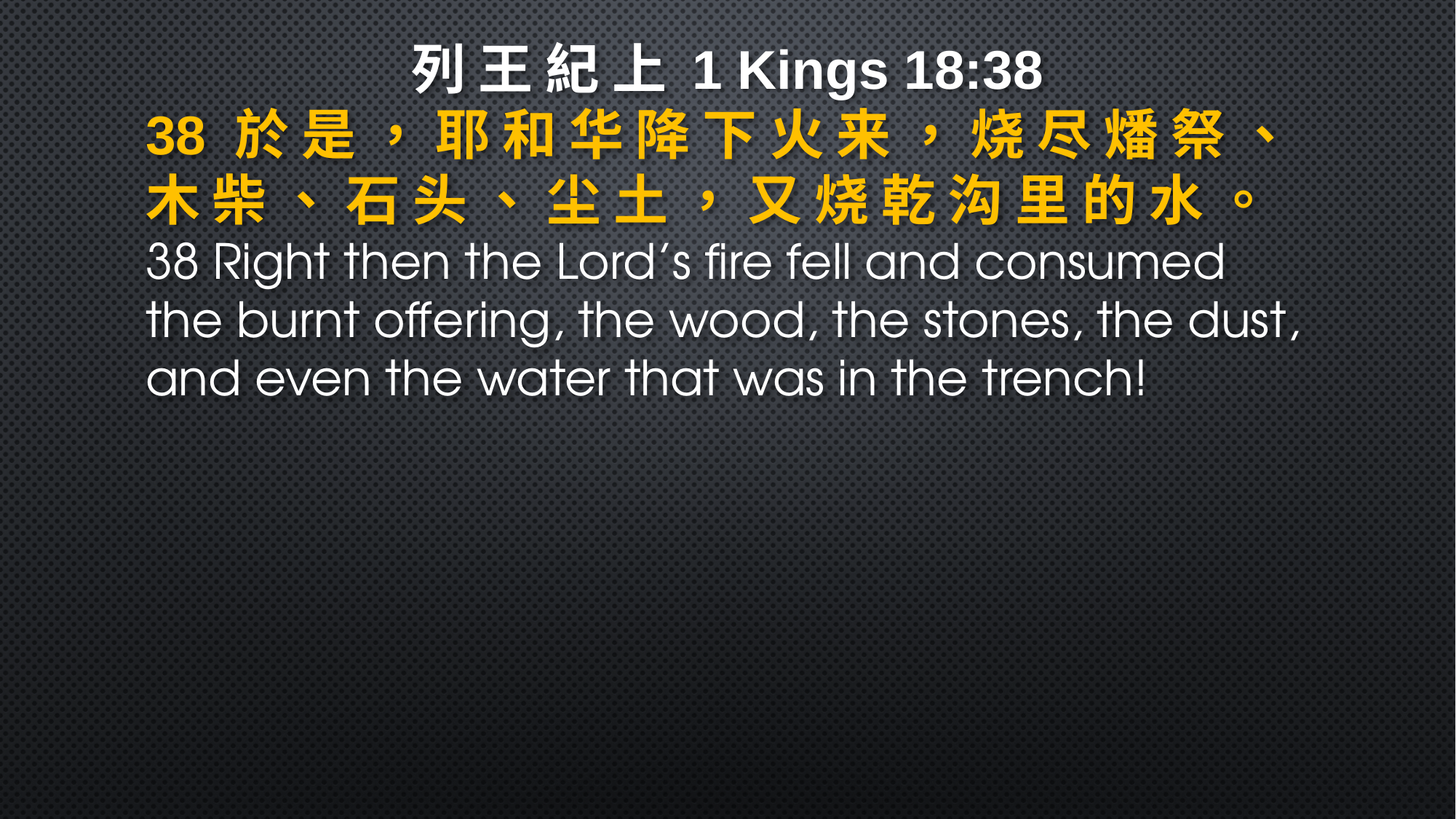

列 王 紀 上 1 Kings 18:38
38 於 是 ， 耶 和 华 降 下 火 来 ， 烧 尽 燔 祭 、 木 柴 、 石 头 、 尘 土 ， 又 烧 乾 沟 里 的 水 。38 Right then the Lord’s fire fell and consumed the burnt offering, the wood, the stones, the dust, and even the water that was in the trench!